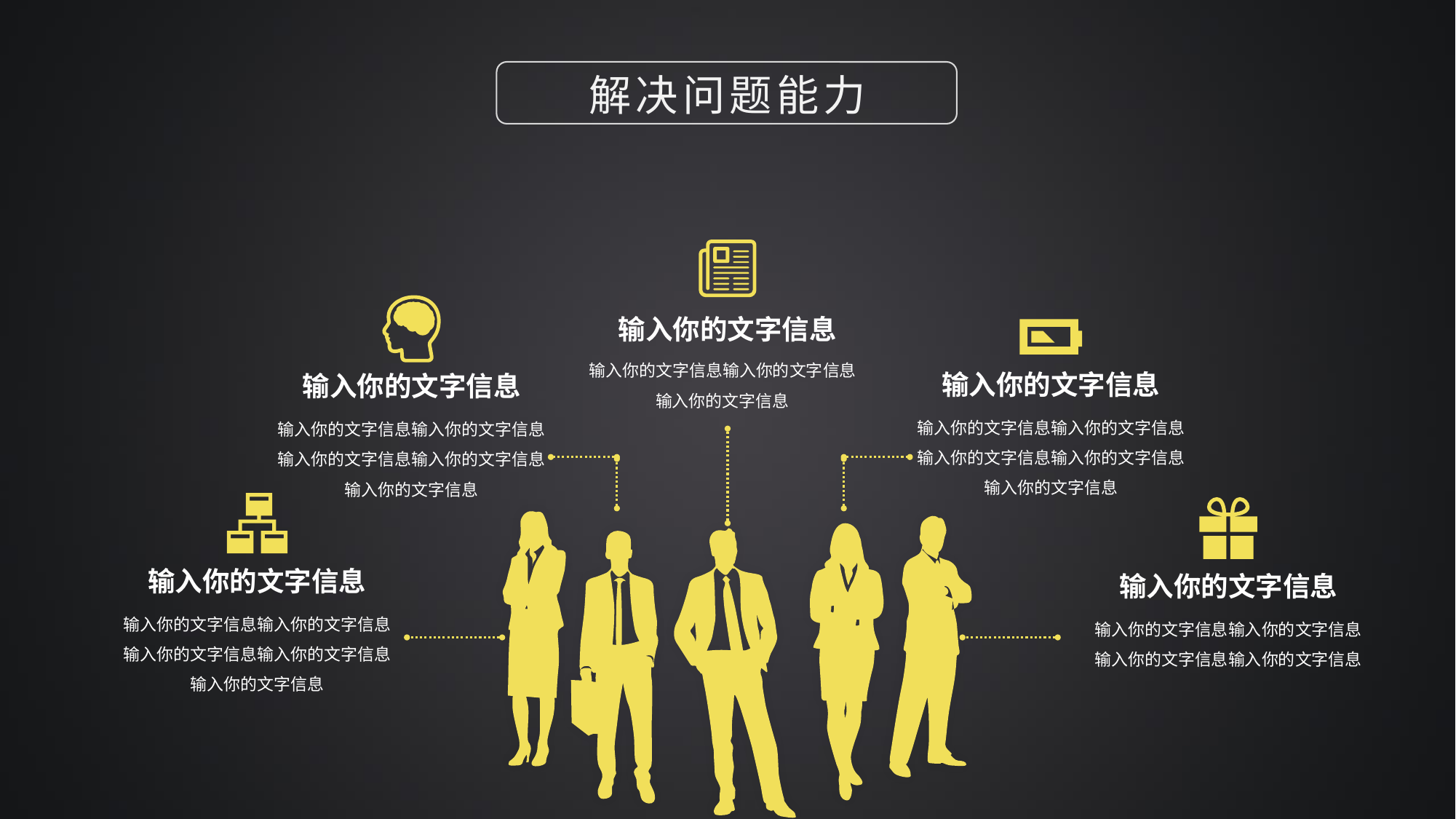

解决问题能力

输入你的文字信息

输入你的文字信息输入你的文字信息输入你的文字信息
输入你的文字信息
输入你的文字信息
输入你的文字信息输入你的文字信息输入你的文字信息输入你的文字信息输入你的文字信息
输入你的文字信息输入你的文字信息输入你的文字信息输入你的文字信息输入你的文字信息

输入你的文字信息
输入你的文字信息
输入你的文字信息输入你的文字信息输入你的文字信息输入你的文字信息输入你的文字信息
输入你的文字信息输入你的文字信息输入你的文字信息输入你的文字信息